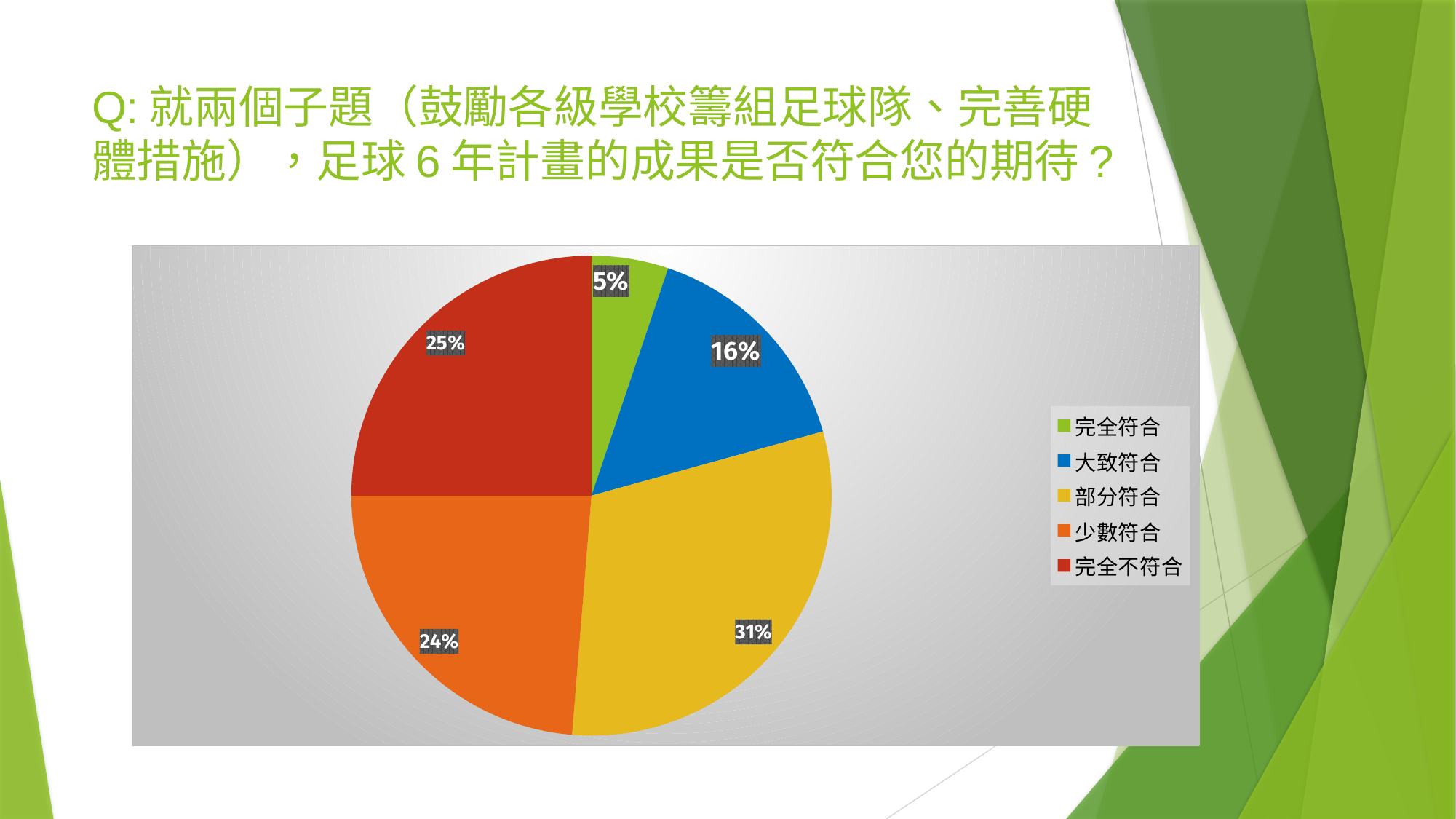

# Q:就兩個子題（鼓勵各級學校籌組足球隊、完善硬體措施），足球6年計畫的成果是否符合您的期待?

### Chart

| Category | 人數 |
|---|---|
| 完全符合 | 12.0 |
| 大致符合 | 36.0 |
| 部分符合 | 71.0 |
| 少數符合 | 55.0 |
| 完全不符合 | 58.0 |